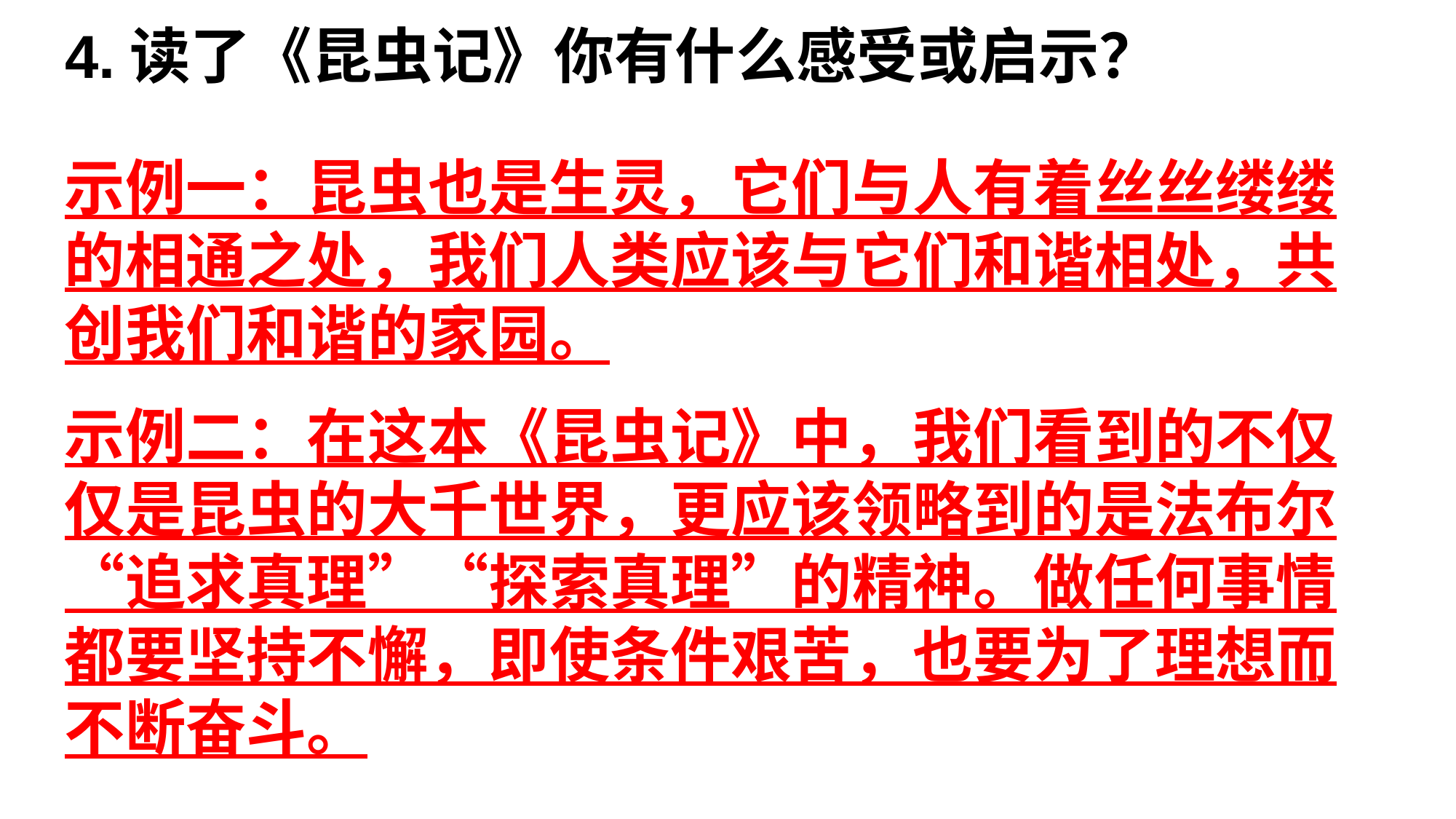

# 4.读了《昆虫记》你有什么感受或启示？
示例一：昆虫也是生灵，它们与人有着丝丝缕缕的相通之处，我们人类应该与它们和谐相处，共创我们和谐的家园。
示例二：在这本《昆虫记》中，我们看到的不仅仅是昆虫的大千世界，更应该领略到的是法布尔“追求真理”“探索真理”的精神。做任何事情都要坚持不懈，即使条件艰苦，也要为了理想而不断奋斗。